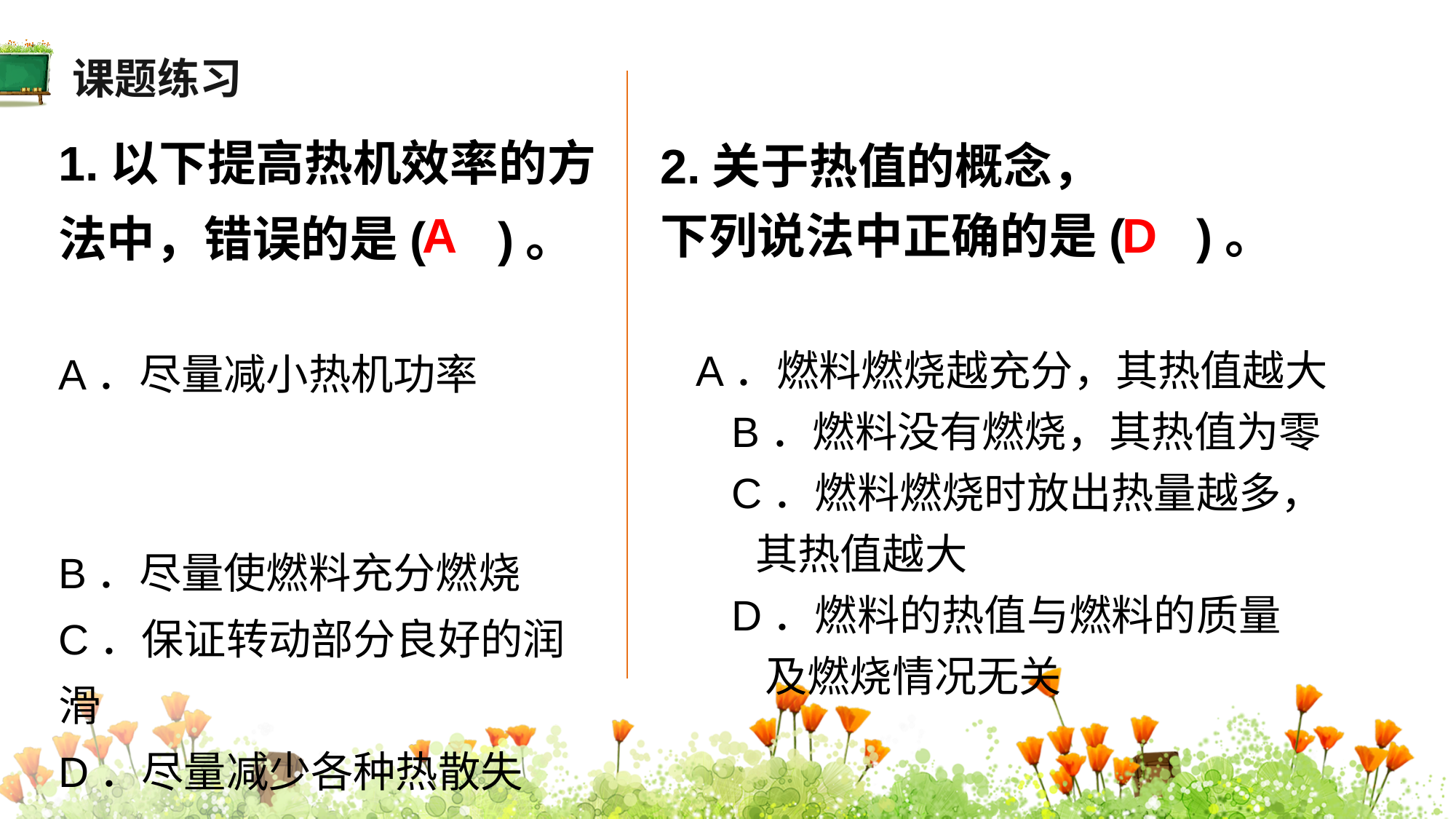

课题练习
1.以下提高热机效率的方法中，错误的是(　)。

A．尽量减小热机功率
B．尽量使燃料充分燃烧
C．保证转动部分良好的润滑
D．尽量减少各种热散失
2.关于热值的概念，
下列说法中正确的是(　)。

   A．燃料燃烧越充分，其热值越大　  B．燃料没有燃烧，其热值为零　  C．燃料燃烧时放出热量越多，
         其热值越大　  D．燃料的热值与燃料的质量
          及燃烧情况无关
A
D